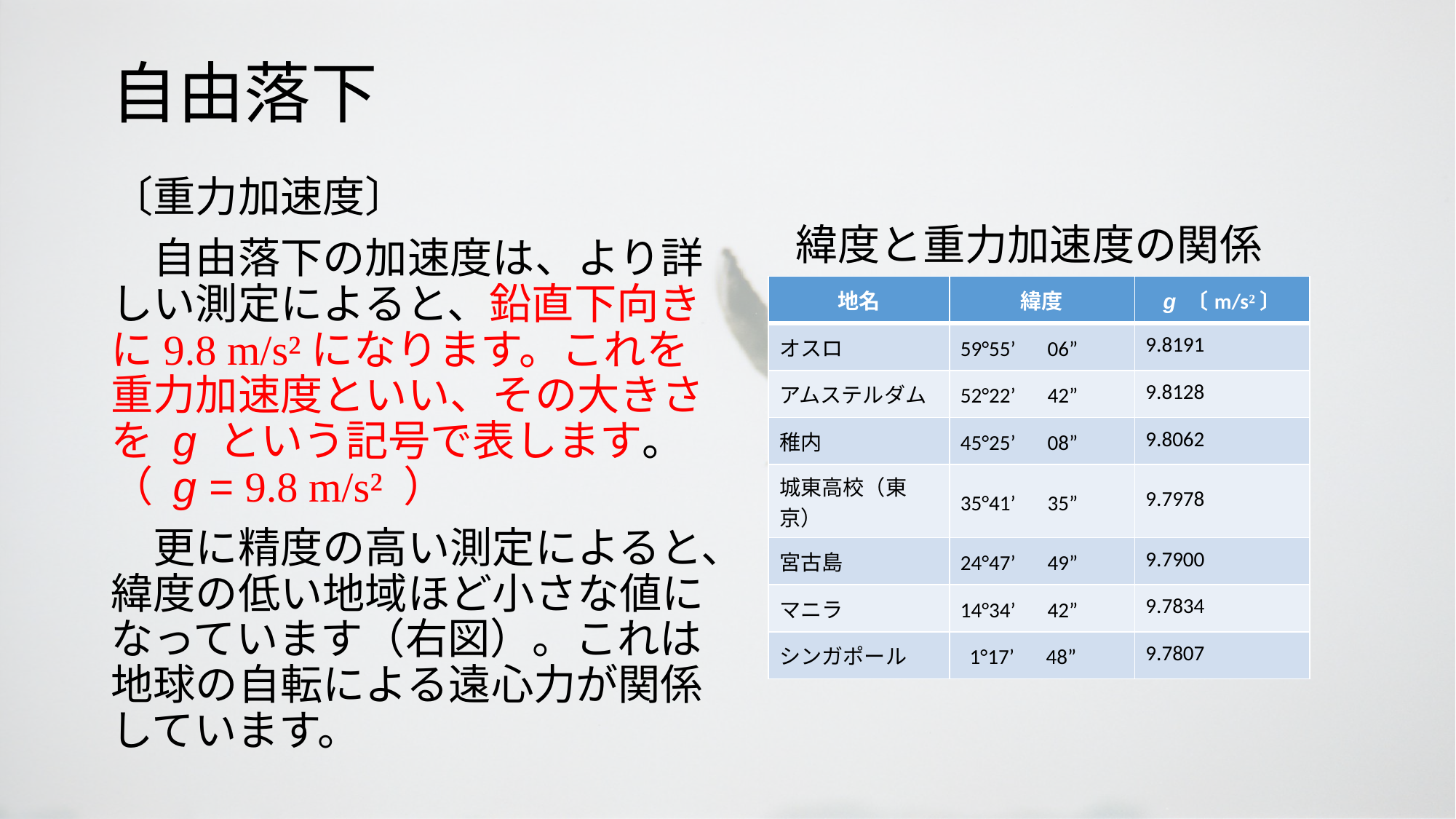

# 自由落下
〔重力加速度〕
　自由落下の加速度は、より詳しい測定によると、鉛直下向きに9.8 m/s²になります。これを重力加速度といい、その大きさを g という記号で表します。（ g = 9.8 m/s² ）
　更に精度の高い測定によると、緯度の低い地域ほど小さな値になっています（右図）。これは地球の自転による遠心力が関係しています。
    緯度と重力加速度の関係
| 地名 | 緯度 | g 〔m/s²〕 |
| --- | --- | --- |
| オスロ | 59°55’　06” | 9.8191 |
| アムステルダム | 52°22’　42” | 9.8128 |
| 稚内 | 45°25’　08” | 9.8062 |
| 城東高校（東京） | 35°41’　35” | 9.7978 |
| 宮古島 | 24°47’　49” | 9.7900 |
| マニラ | 14°34’　42” | 9.7834 |
| シンガポール | 1°17’　48” | 9.7807 |